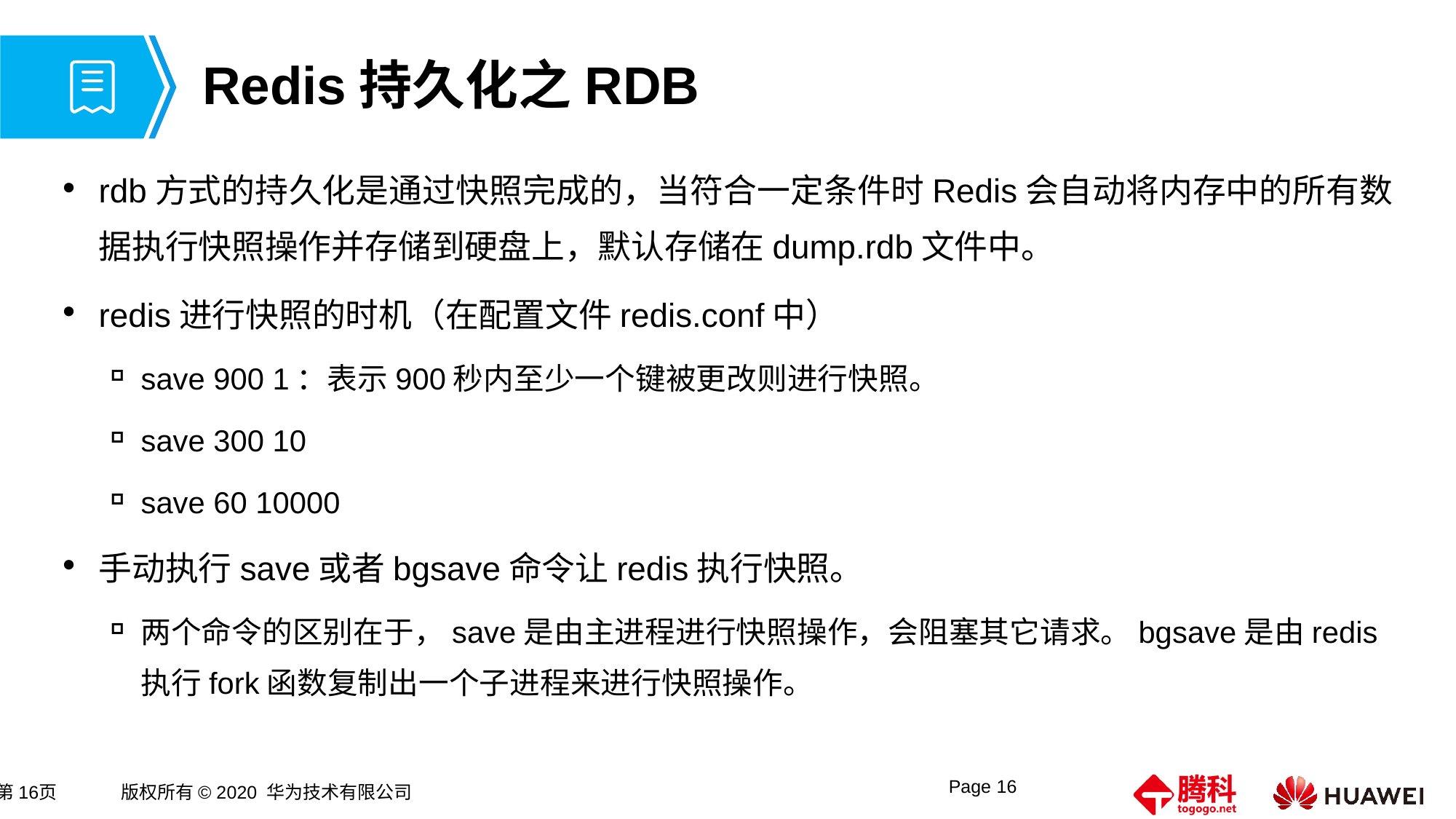

# Redis持久化之RDB
rdb方式的持久化是通过快照完成的，当符合一定条件时Redis会自动将内存中的所有数据执行快照操作并存储到硬盘上，默认存储在dump.rdb文件中。
redis进行快照的时机（在配置文件redis.conf中）
save 900 1：表示900秒内至少一个键被更改则进行快照。
save 300 10
save 60 10000
手动执行save或者bgsave命令让redis执行快照。
两个命令的区别在于，save是由主进程进行快照操作，会阻塞其它请求。bgsave是由redis执行fork函数复制出一个子进程来进行快照操作。